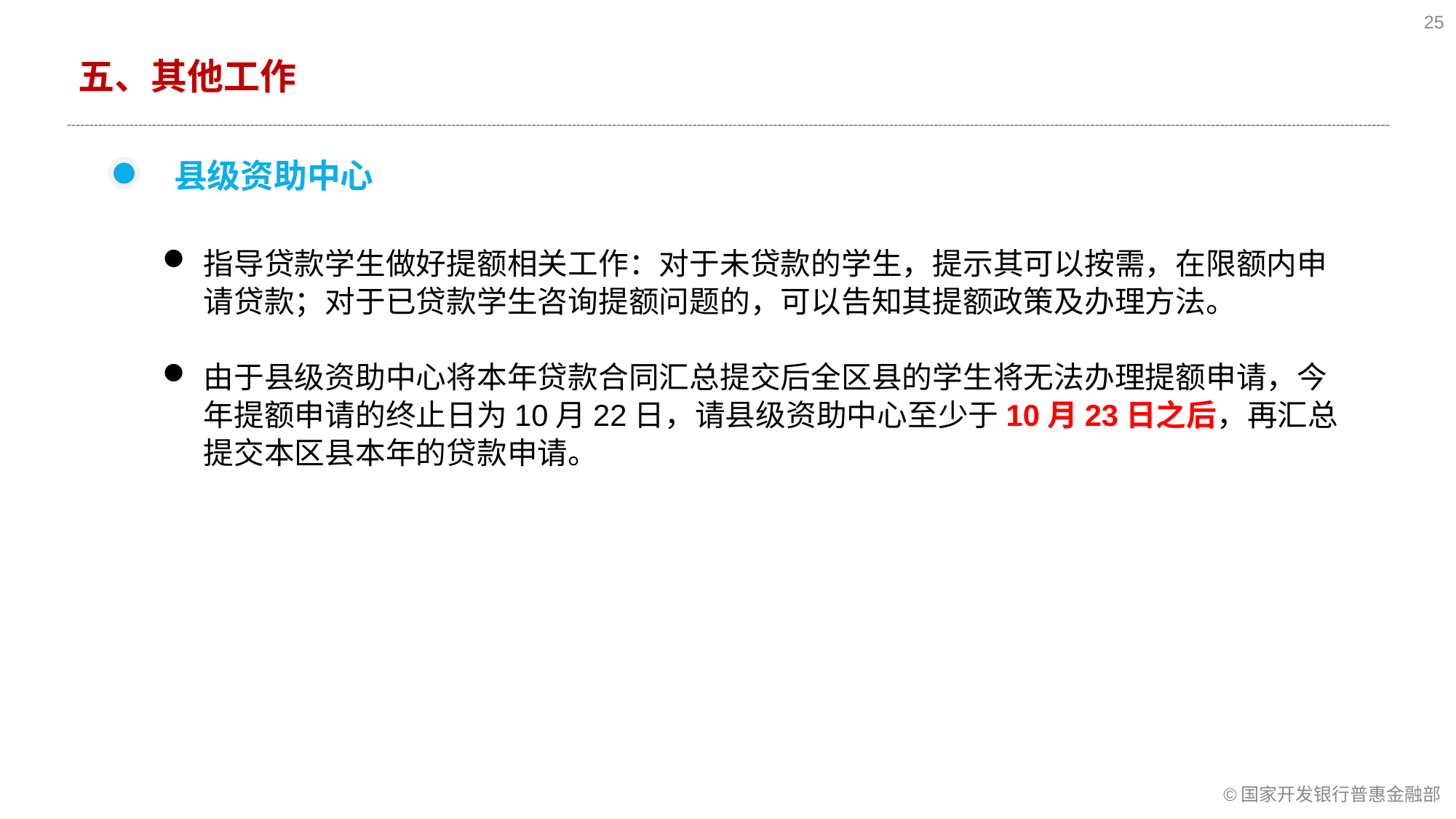

25
五、其他工作

县级资助中心

指导贷款学生做好提额相关工作：对于未贷款的学生，提示其可以按需，在限额内申请贷款；对于已贷款学生咨询提额问题的，可以告知其提额政策及办理方法。

由于县级资助中心将本年贷款合同汇总提交后全区县的学生将无法办理提额申请，今年提额申请的终止日为10月22日，请县级资助中心至少于10月23日之后，再汇总提交本区县本年的贷款申请。
©国家开发银行普惠金融部